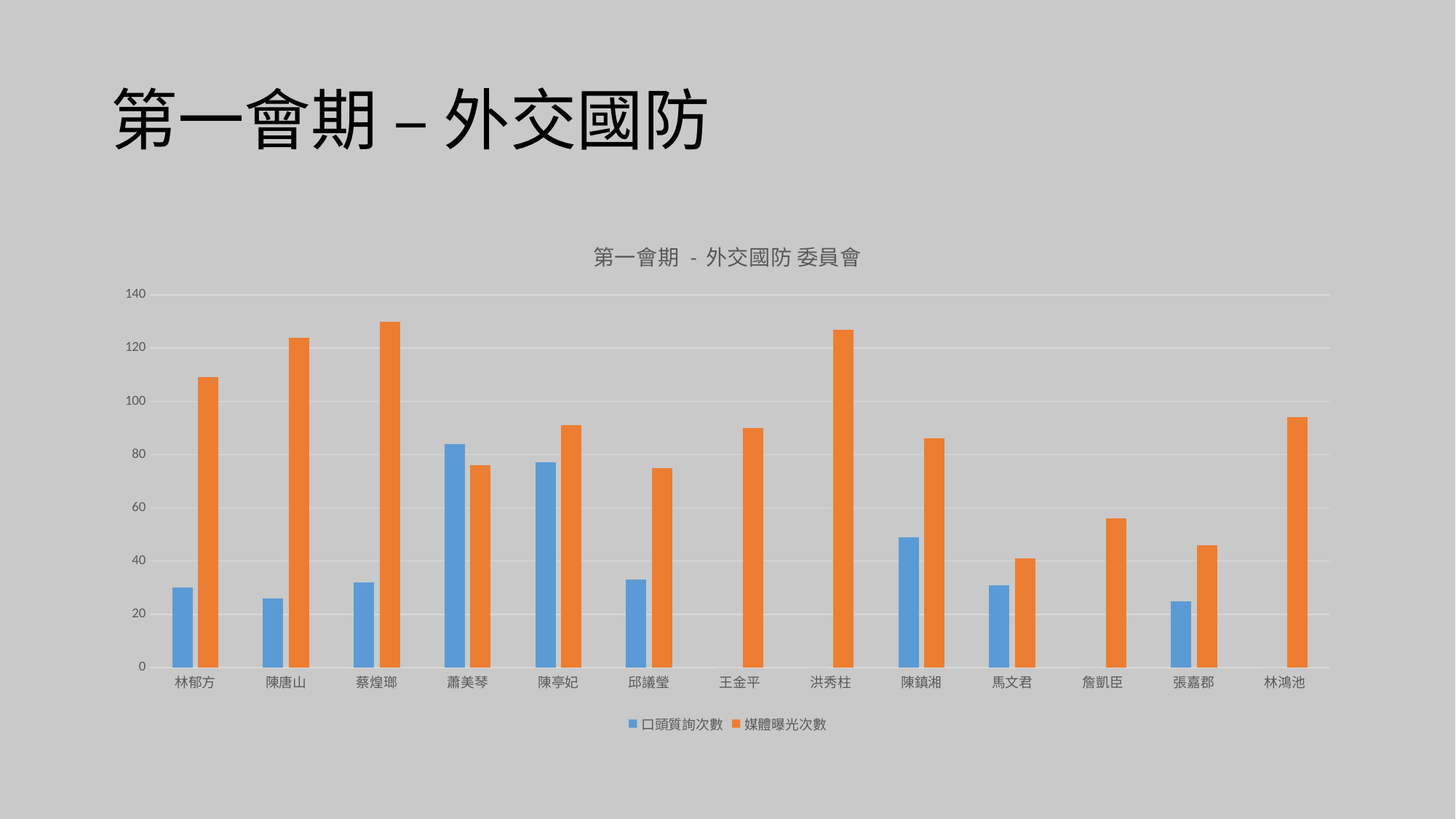

# 第一會期 – 外交國防

### Chart: 第一會期 - 外交國防 委員會

| Category | 口頭質詢次數 | 媒體曝光次數 |
|---|---|---|
| 林郁方 | 30.0 | 109.0 |
| 陳唐山 | 26.0 | 124.0 |
| 蔡煌瑯 | 32.0 | 130.0 |
| 蕭美琴 | 84.0 | 76.0 |
| 陳亭妃 | 77.0 | 91.0 |
| 邱議瑩 | 33.0 | 75.0 |
| 王金平 | 0.0 | 90.0 |
| 洪秀柱 | 0.0 | 127.0 |
| 陳鎮湘 | 49.0 | 86.0 |
| 馬文君 | 31.0 | 41.0 |
| 詹凱臣 | 0.0 | 56.0 |
| 張嘉郡 | 25.0 | 46.0 |
| 林鴻池 | 0.0 | 94.0 |